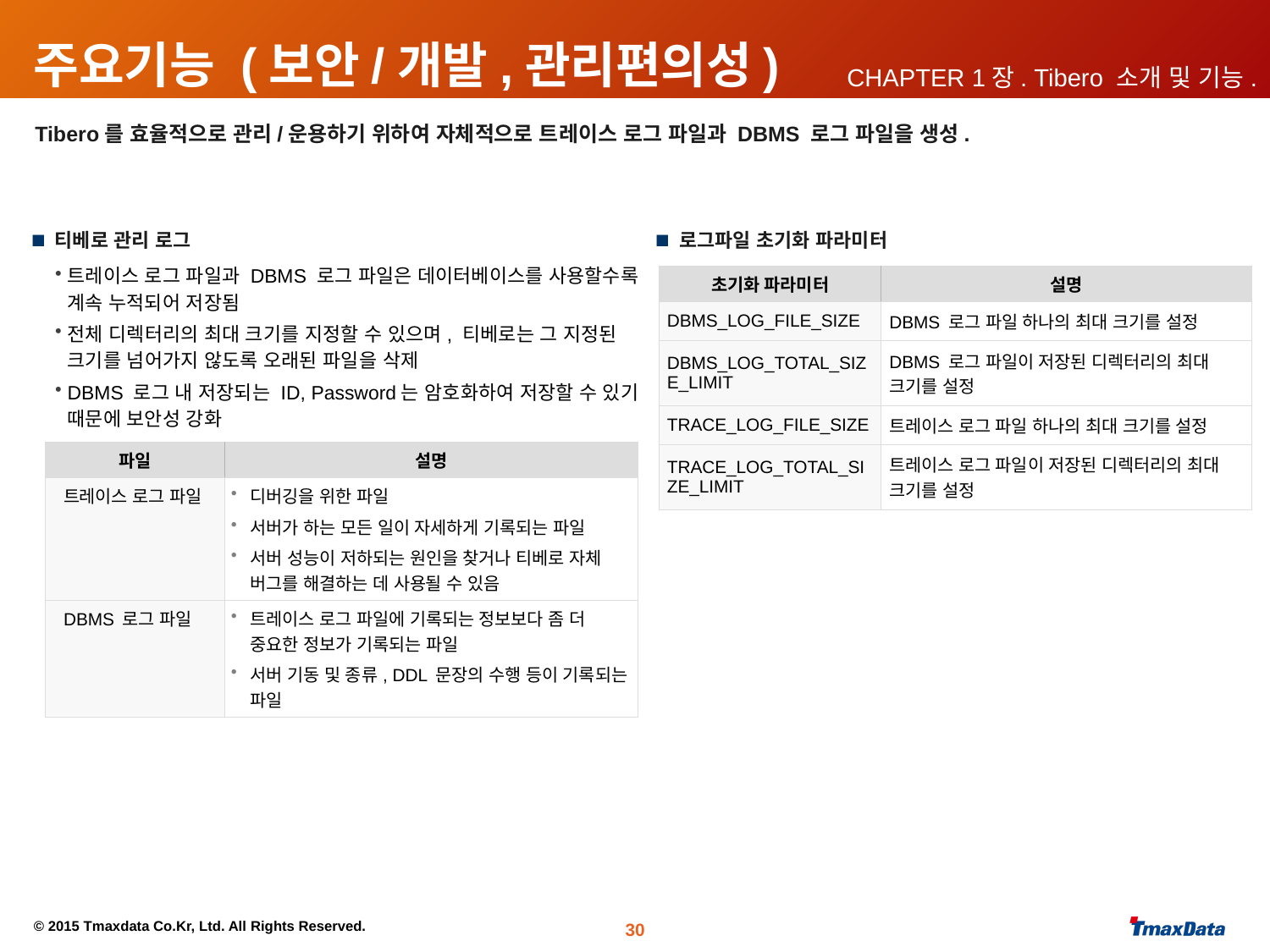

# 주요기능 (보안/개발,관리편의성)
CHAPTER 1장. Tibero 소개 및 기능.
Tibero를 효율적으로 관리/운용하기 위하여 자체적으로 트레이스 로그 파일과 DBMS 로그 파일을 생성.
티베로 관리 로그
로그파일 초기화 파라미터
트레이스 로그 파일과 DBMS 로그 파일은 데이터베이스를 사용할수록 계속 누적되어 저장됨
전체 디렉터리의 최대 크기를 지정할 수 있으며, 티베로는 그 지정된 크기를 넘어가지 않도록 오래된 파일을 삭제
DBMS 로그 내 저장되는 ID, Password는 암호화하여 저장할 수 있기 때문에 보안성 강화
| 초기화 파라미터 | 설명 |
| --- | --- |
| DBMS\_LOG\_FILE\_SIZE | DBMS 로그 파일 하나의 최대 크기를 설정 |
| DBMS\_LOG\_TOTAL\_SIZE\_LIMIT | DBMS 로그 파일이 저장된 디렉터리의 최대 크기를 설정 |
| TRACE\_LOG\_FILE\_SIZE | 트레이스 로그 파일 하나의 최대 크기를 설정 |
| TRACE\_LOG\_TOTAL\_SIZE\_LIMIT | 트레이스 로그 파일이 저장된 디렉터리의 최대 크기를 설정 |
| 파일 | 설명 |
| --- | --- |
| 트레이스 로그 파일 | 디버깅을 위한 파일 서버가 하는 모든 일이 자세하게 기록되는 파일 서버 성능이 저하되는 원인을 찾거나 티베로 자체 버그를 해결하는 데 사용될 수 있음 |
| DBMS 로그 파일 | 트레이스 로그 파일에 기록되는 정보보다 좀 더 중요한 정보가 기록되는 파일 서버 기동 및 종류, DDL 문장의 수행 등이 기록되는 파일 |